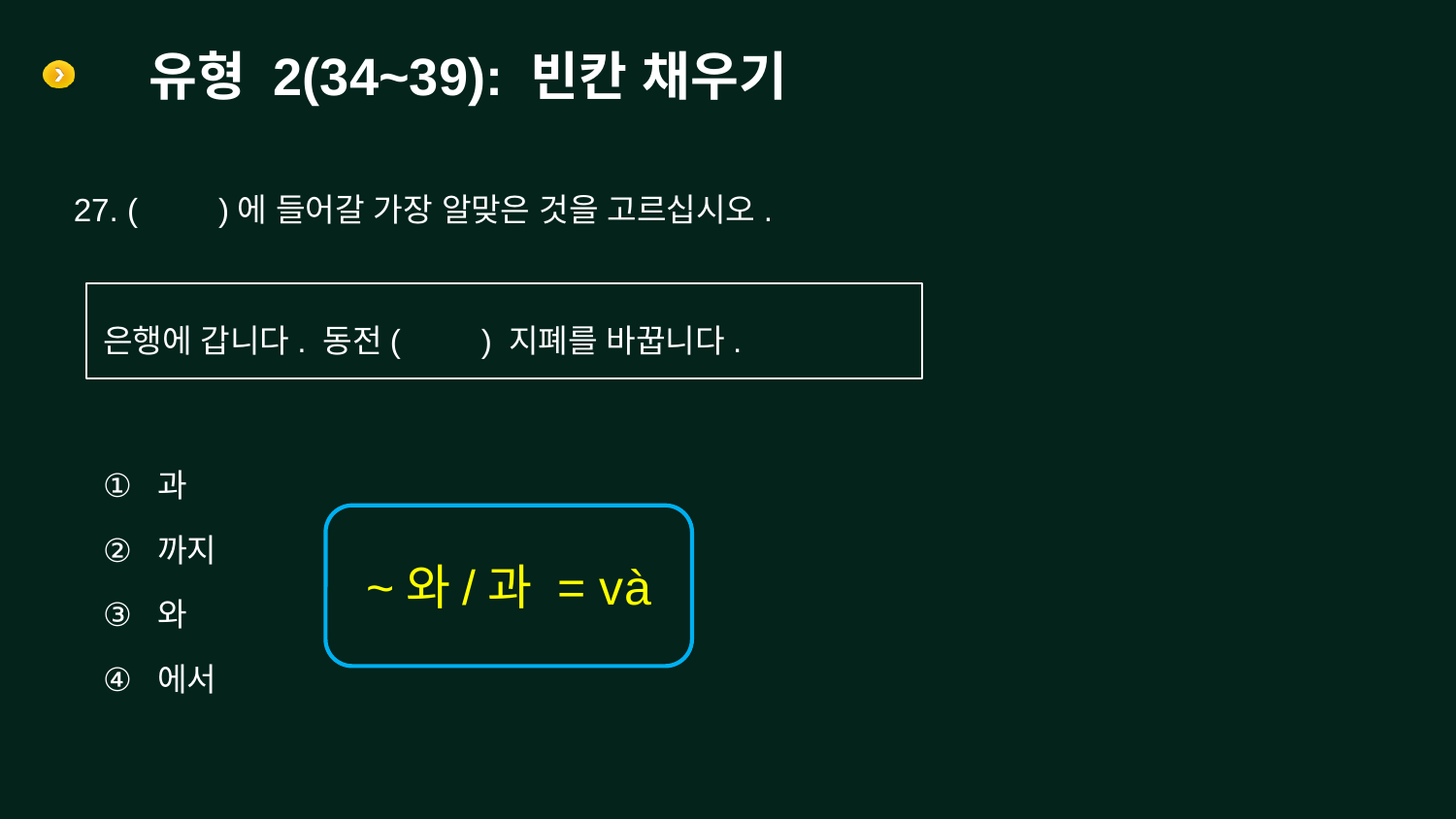

# 유형 2(34~39): 빈칸 채우기
27. (         )에 들어갈 가장 알맞은 것을 고르십시오.
은행에 갑니다. 동전(         ) 지폐를 바꿉니다.
과
까지
와
에서
~와/과 = và